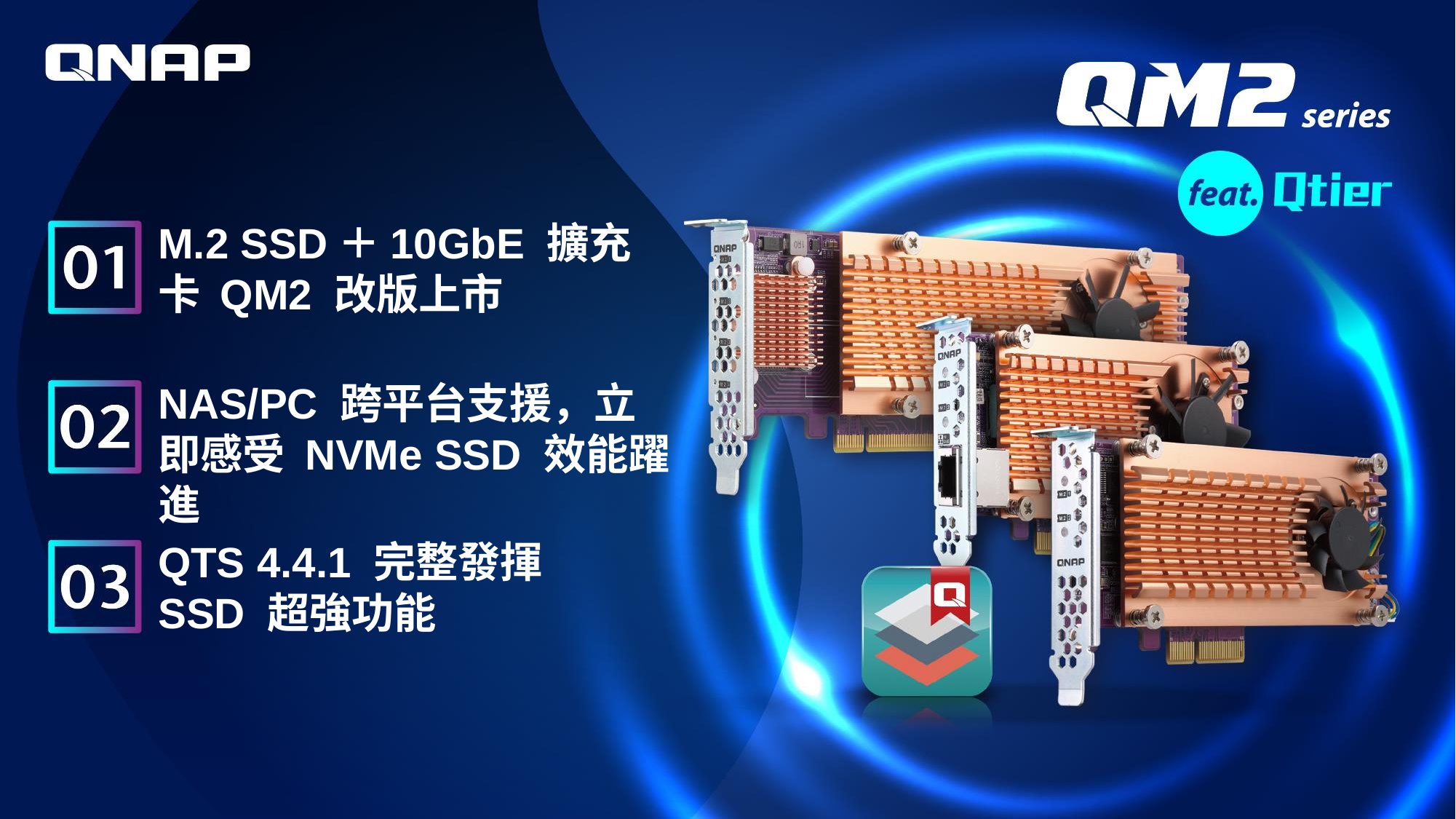

M.2 SSD＋10GbE 擴充卡 QM2 改版上市
NAS/PC 跨平台支援，立即感受 NVMe SSD 效能躍進
QTS 4.4.1 完整發揮 SSD 超強功能